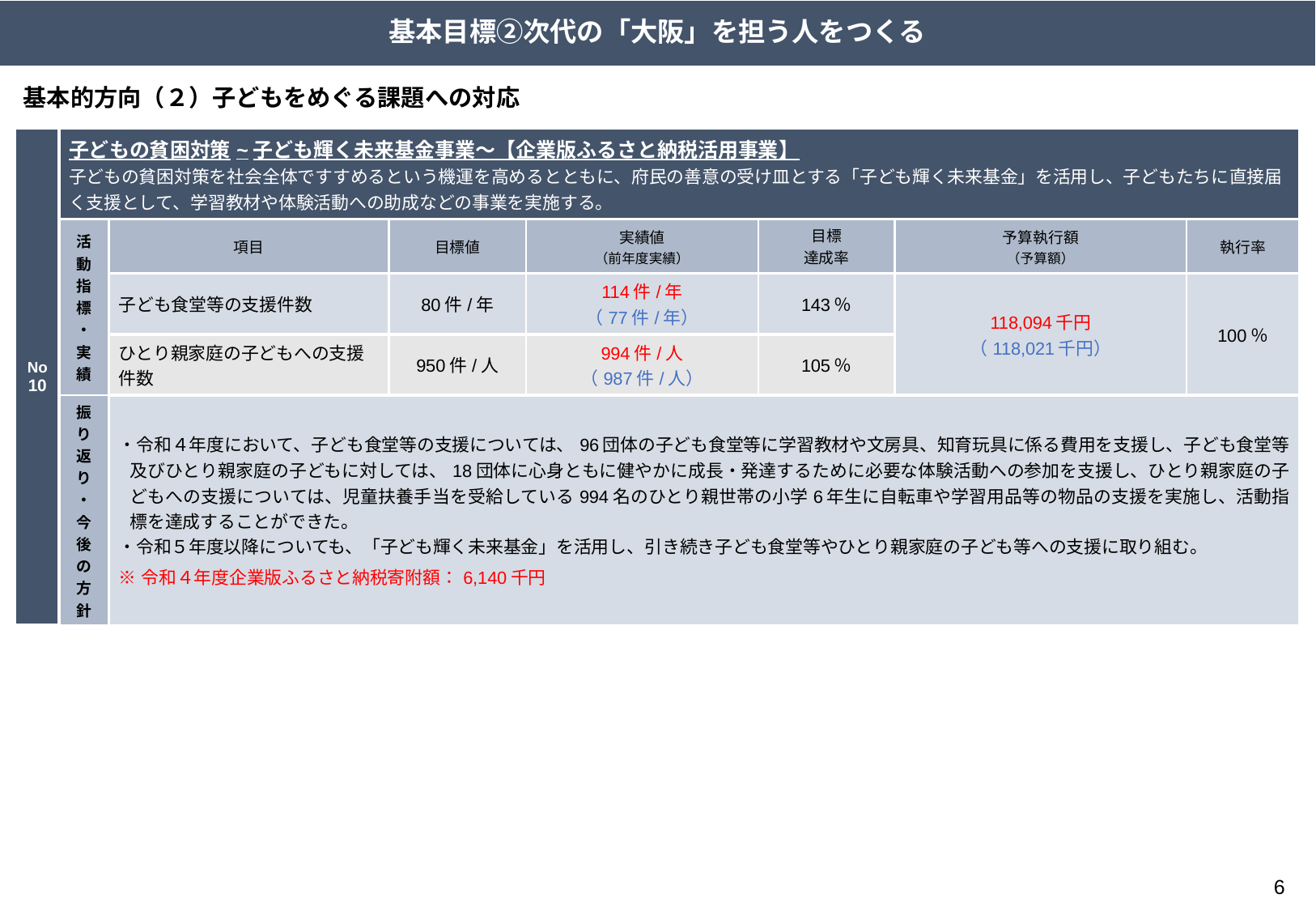

基本目標②次代の「大阪」を担う人をつくる
基本的方向（２）子どもをめぐる課題への対応
| No 10 | 子どもの貧困対策~子ども輝く未来基金事業～【企業版ふるさと納税活用事業】 子どもの貧困対策を社会全体ですすめるという機運を高めるとともに、府民の善意の受け皿とする「子ども輝く未来基金」を活用し、子どもたちに直接届く支援として、学習教材や体験活動への助成などの事業を実施する。 |  |  |  |  |  |  |
| --- | --- | --- | --- | --- | --- | --- | --- |
|  | 活動指標・実績 | 項目 | 目標値 | 実績値 （前年度実績） | 目標 達成率 | 予算執行額 （予算額） | 執行率 |
|  |  | 子ども食堂等の支援件数 | 80件/年 | 114件/年 （77件/年） | 143％ | 118,094千円 （118,021千円） | 100％ |
|  |  | ひとり親家庭の子どもへの支援件数 | 950件/人 | 994件/人 （987件/人） | 105％ |  |  |
|  | 振り返り・ 今後の方針 | ・令和４年度において、子ども食堂等の支援については、96団体の子ども食堂等に学習教材や文房具、知育玩具に係る費用を支援し、子ども食堂等及びひとり親家庭の子どもに対しては、18団体に心身ともに健やかに成長・発達するために必要な体験活動への参加を支援し、ひとり親家庭の子どもへの支援については、児童扶養手当を受給している994名のひとり親世帯の小学6年生に自転車や学習用品等の物品の支援を実施し、活動指標を達成することができた。 ・令和５年度以降についても、「子ども輝く未来基金」を活用し、引き続き子ども食堂等やひとり親家庭の子ども等への支援に取り組む。 ※令和４年度企業版ふるさと納税寄附額：6,140千円 |  |  |  |  |  |
6